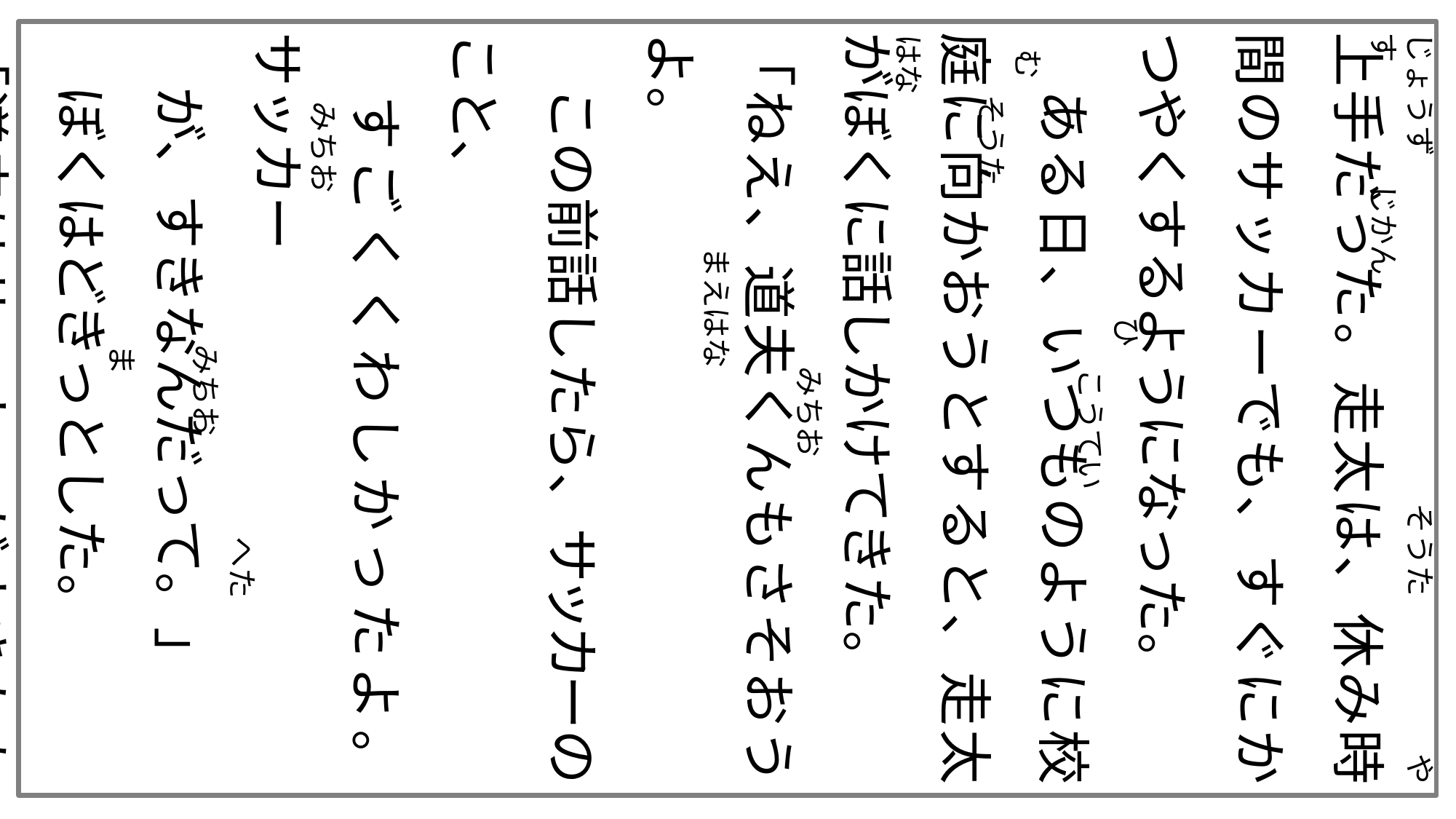

上手だった。走太は、休み時間のサッカーでも、すぐにかつやくするようになった。
　ある日、いつものように校庭に向かおうとすると、走太がぼくに話しかけてきた。
「ねえ、道夫くんもさそおうよ。
　この前話したら、サッカーのこと、
　すごくくわしかったよ。サッカー
　が、すきなんだって。」
　ぼくはどきっとした。
「道夫はサッカーがすきかもしれ
　ないけど、下手なんだよ。道夫が
　いると負けちゃうんだ。」

　　　　　　　　　　　みちお
じょうず　　　　　　　　　　　そうた　　　　　やす　　　　じかん
　　　　　　　　　　 ま
　　　　　　　　　　　　　　　　へた　　　　　　　　　　　　　　　　 みちお
　　 みちお

　　　　　　　まえはな
はな
 む　　　　　　　　　　　　　　　　　　　　　　　　　そうた
　　　　　　　　　ひ　　　　　　　　　　　　　　　　　　　　　　　　　こうてい